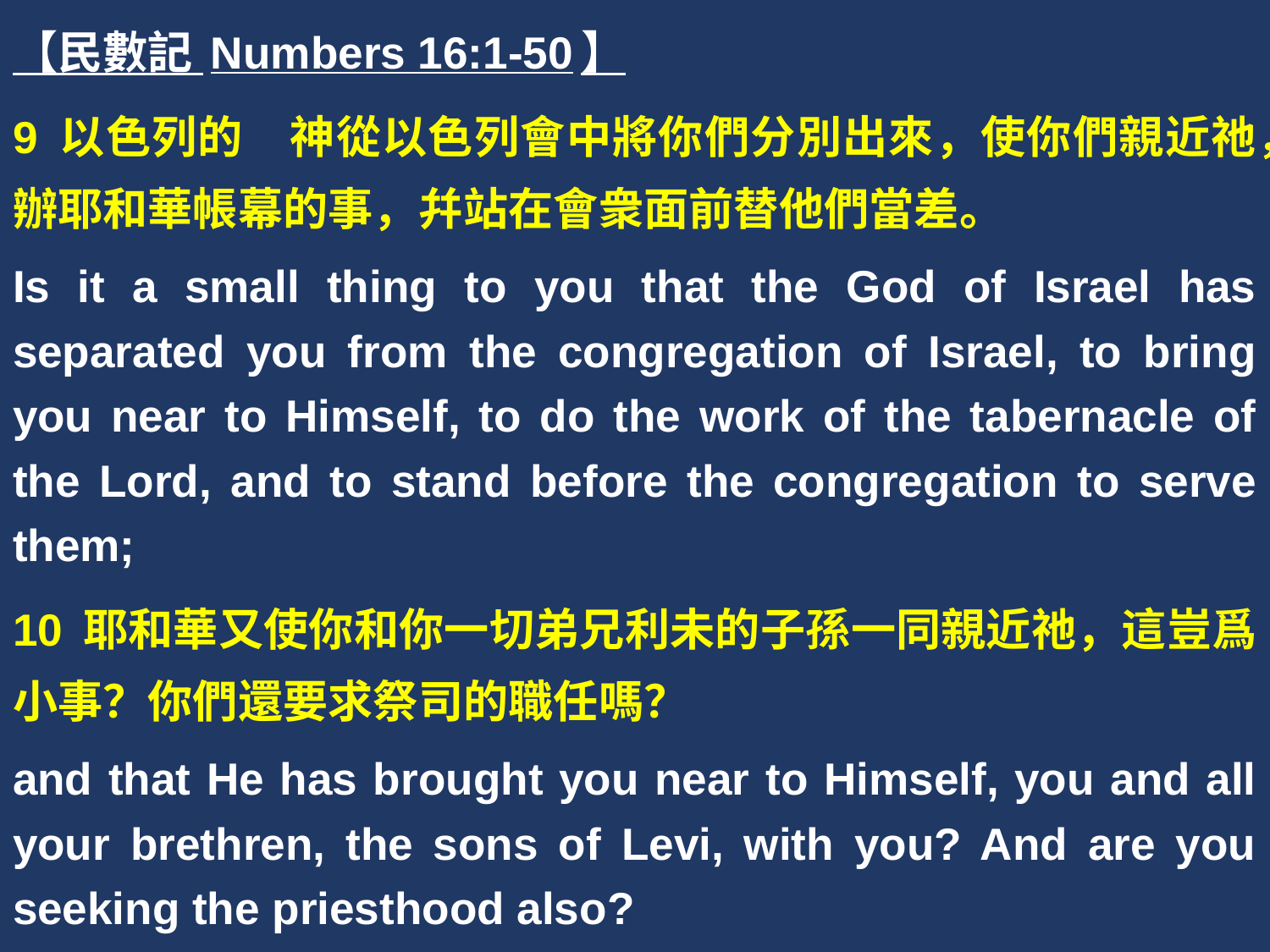

【民數記 Numbers 16:1-50】
9 以色列的　神從以色列會中將你們分別出來，使你們親近祂，辦耶和華帳幕的事，幷站在會衆面前替他們當差。
Is it a small thing to you that the God of Israel has separated you from the congregation of Israel, to bring you near to Himself, to do the work of the tabernacle of the Lord, and to stand before the congregation to serve them;
10 耶和華又使你和你一切弟兄利未的子孫一同親近祂，這豈爲小事？你們還要求祭司的職任嗎？
and that He has brought you near to Himself, you and all your brethren, the sons of Levi, with you? And are you seeking the priesthood also?